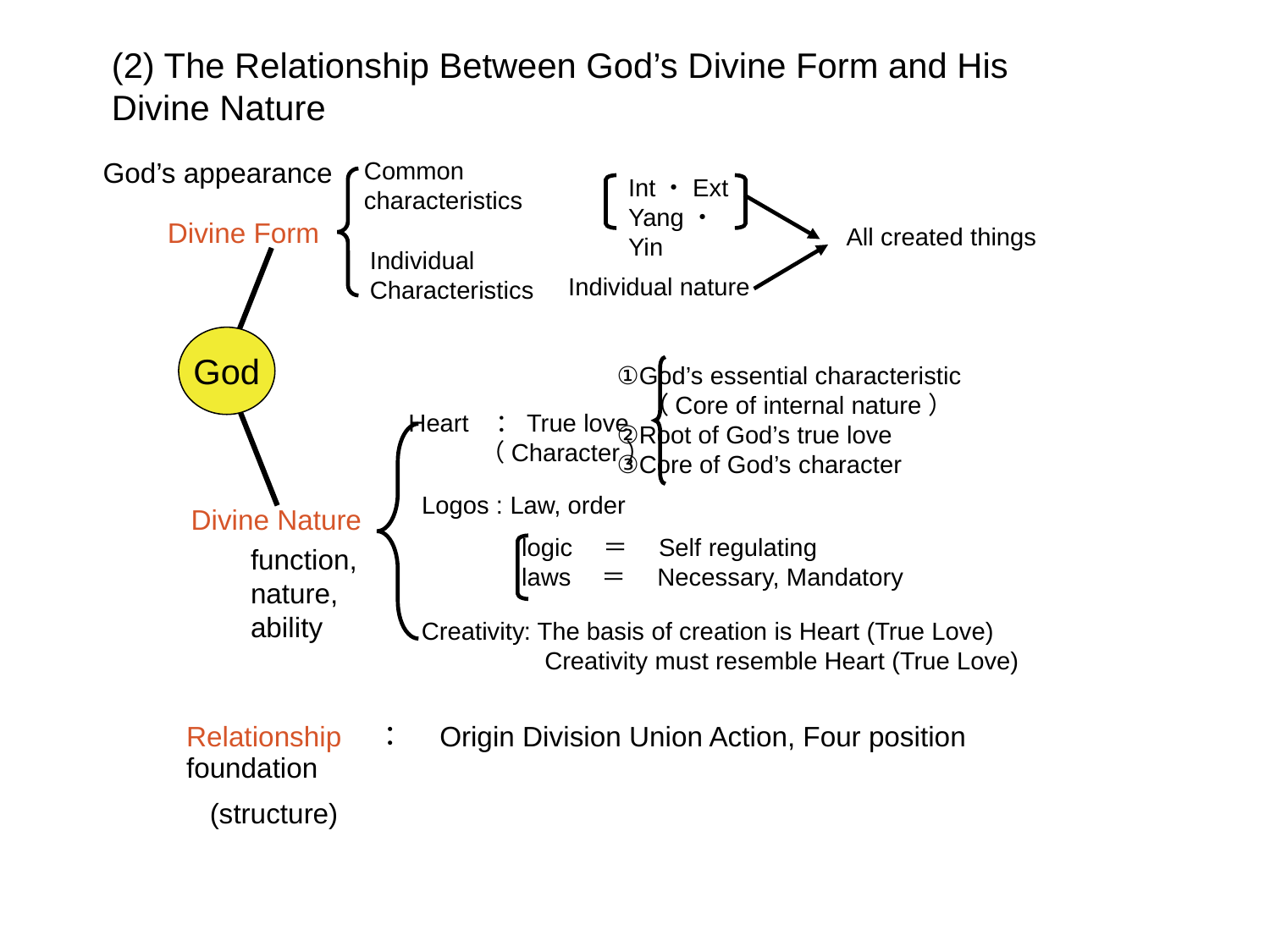

(2) The Relationship Between God’s Divine Form and His Divine Nature
God’s appearance
Common
characteristics
Int・Ext
Yang・Yin

Divine Form
All created things
Individual
Characteristics

Individual nature
God
①God’s essential characteristic
    （Core of internal nature）
②Root of God’s true love
③Core of God’s character

Heart   ：True love
            （Character）

Logos : Law, order
Divine Nature
logic　＝　Self regulating
laws　＝　Necessary, Mandatory
function,
nature,
ability

Creativity
 : The basis of creation is Heart (True Love)
    Creativity must resemble Heart (True Love)
Relationship　：　Origin Division Union Action, Four position foundation
   (structure)